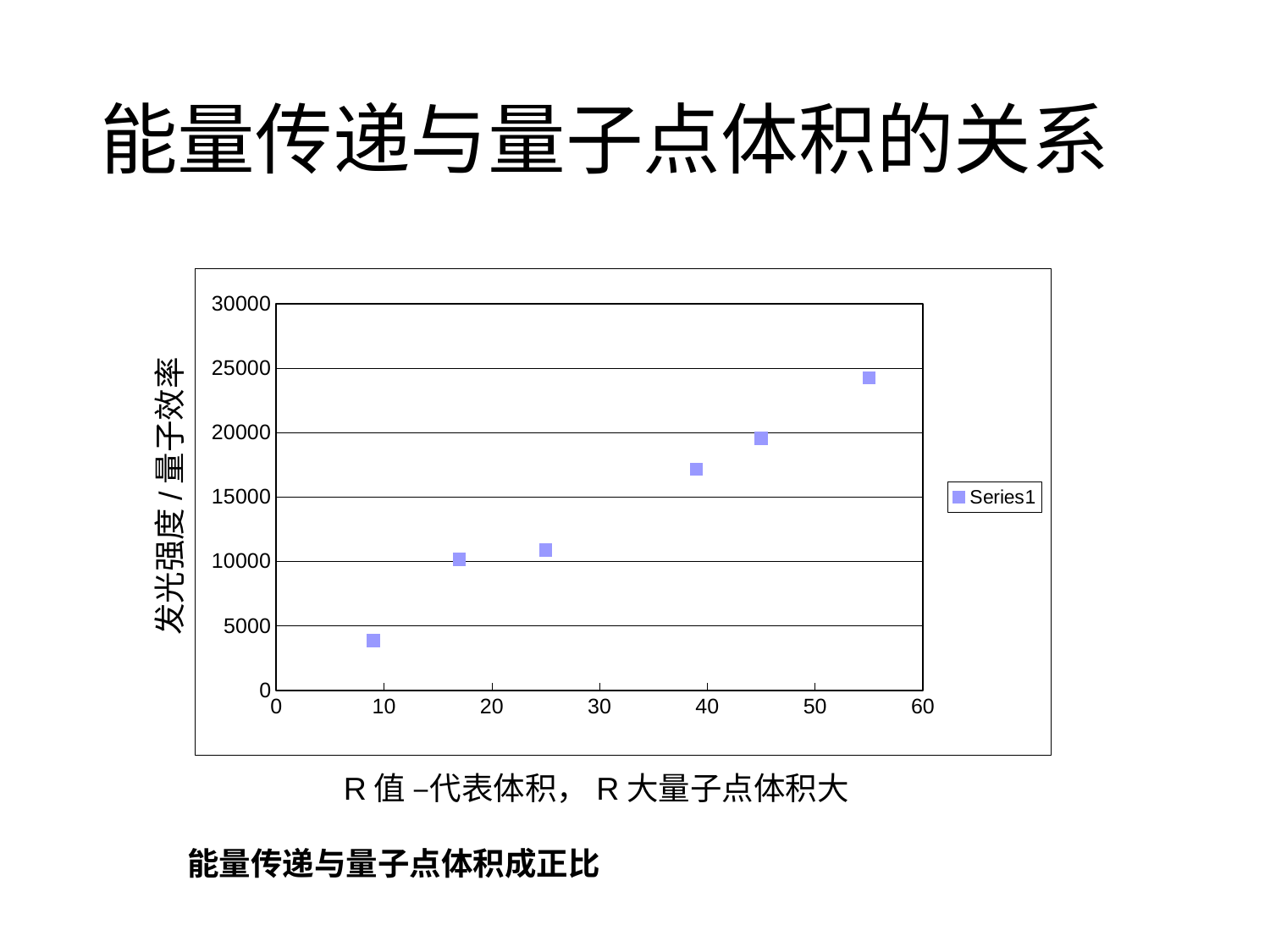

# 能量传递与量子点体积的关系

### Chart

| Category |  |
|---|---|
发光强度/量子效率
R值 –代表体积，R大量子点体积大
能量传递与量子点体积成正比